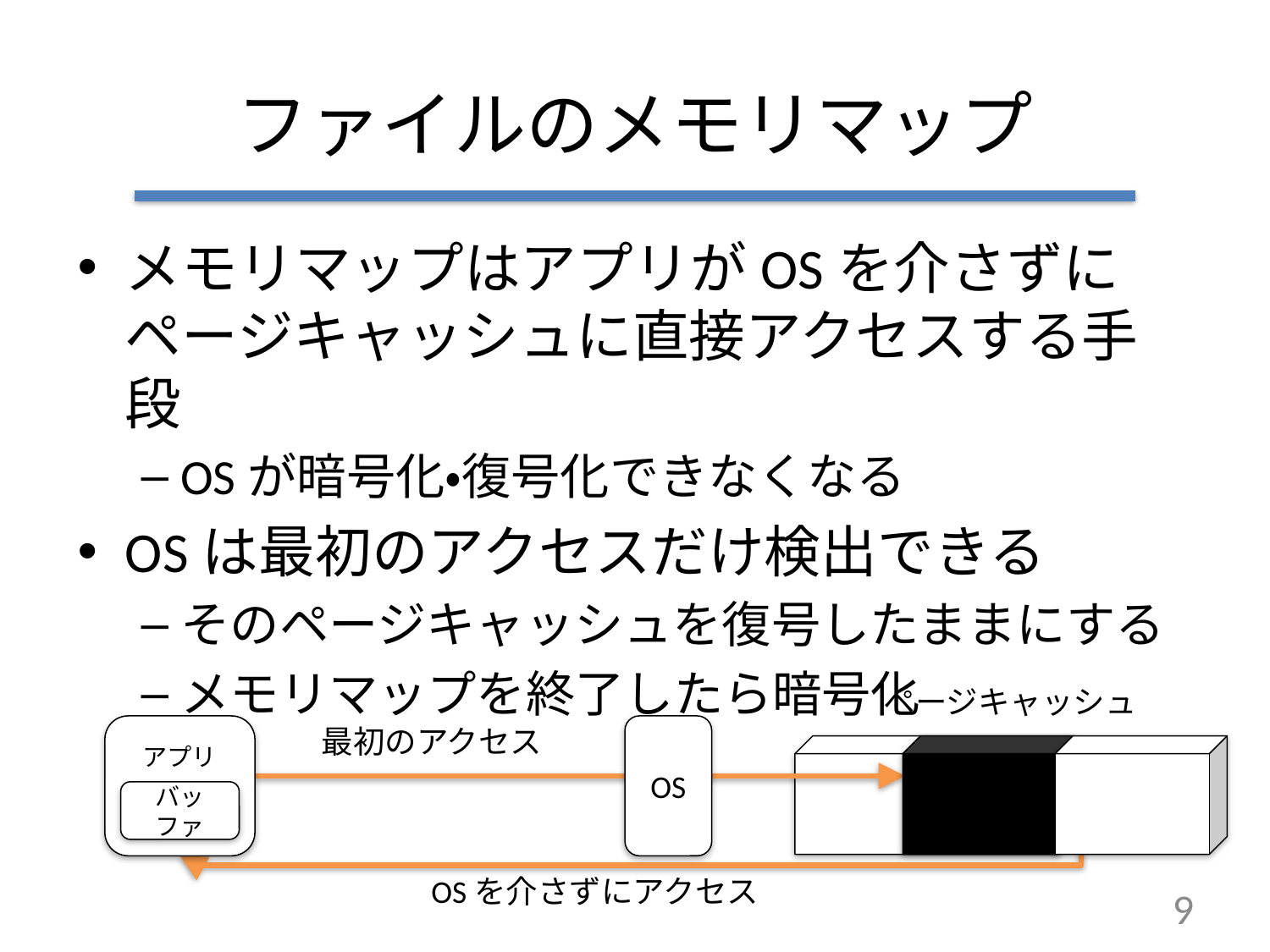

# ファイルのメモリマップ
メモリマップはアプリがOSを介さずにページキャッシュに直接アクセスする手段
OSが暗号化・復号化できなくなる
OSは最初のアクセスだけ検出できる
そのページキャッシュを復号したままにする
メモリマップを終了したら暗号化
ページキャッシュ
アプリ

バッファ
最初のアクセス
OS

OSを介さずにアクセス
9